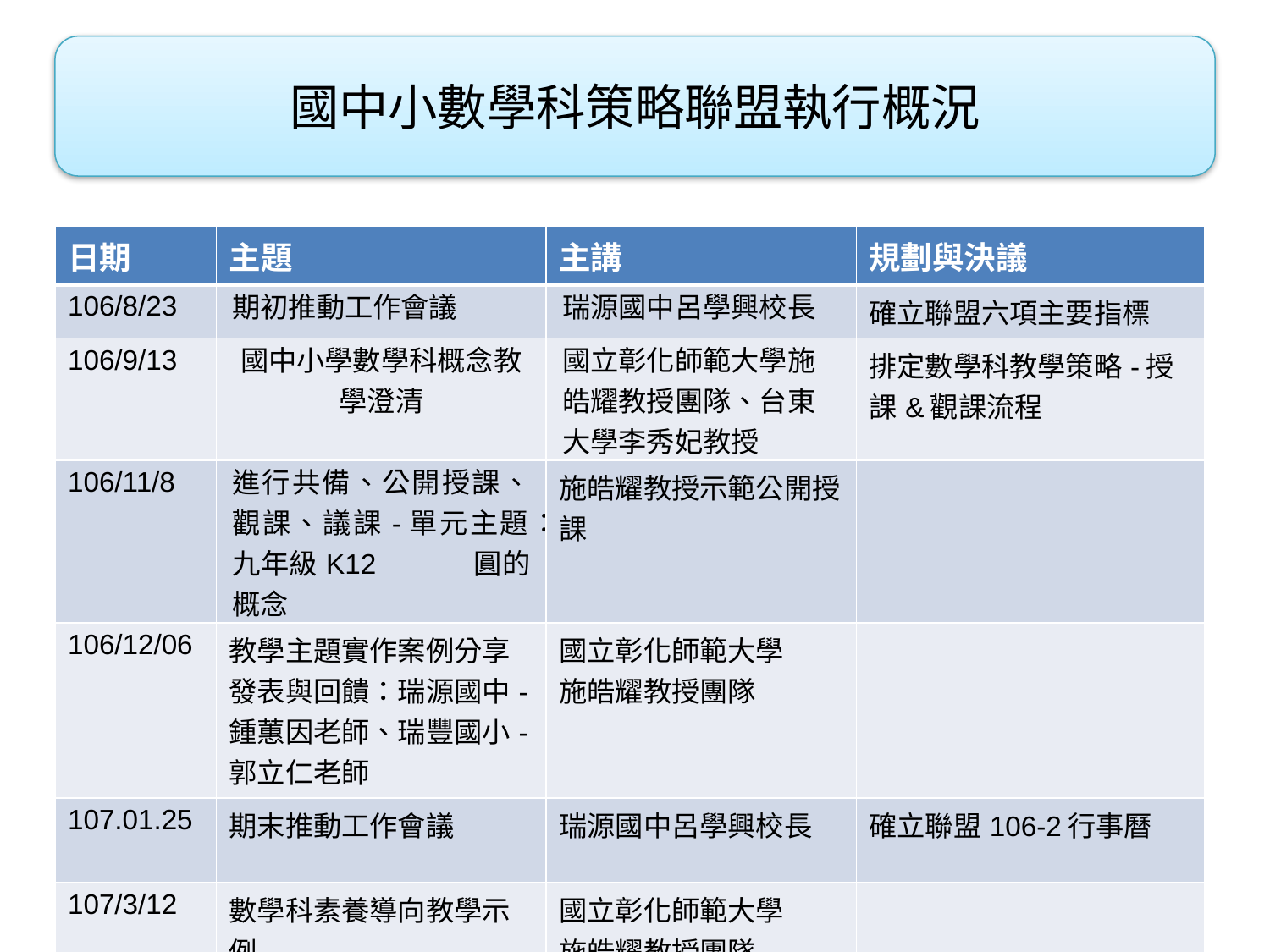

國中小數學科策略聯盟執行概況
# 。
| 日期 | 主題 | 主講 | 規劃與決議 |
| --- | --- | --- | --- |
| 106/8/23 | 期初推動工作會議 | 瑞源國中呂學興校長 | 確立聯盟六項主要指標 |
| 106/9/13 | 國中小學數學科概念教學澄清 | 國立彰化師範大學施皓耀教授團隊、台東大學李秀妃教授 | 排定數學科教學策略-授課&觀課流程 |
| 106/11/8 | 進行共備、公開授課、觀課、議課-單元主題：九年級K12 圓的概念 | 施皓耀教授示範公開授課 |  |
| 106/12/06 | 教學主題實作案例分享發表與回饋：瑞源國中-鍾蕙因老師、瑞豐國小-郭立仁老師 | 國立彰化師範大學 施皓耀教授團隊 |  |
| 107.01.25 | 期末推動工作會議 | 瑞源國中呂學興校長 | 確立聯盟106-2行事曆 |
| 107/3/12 | 數學科素養導向教學示例 | 國立彰化師範大學 施皓耀教授團隊 |  |